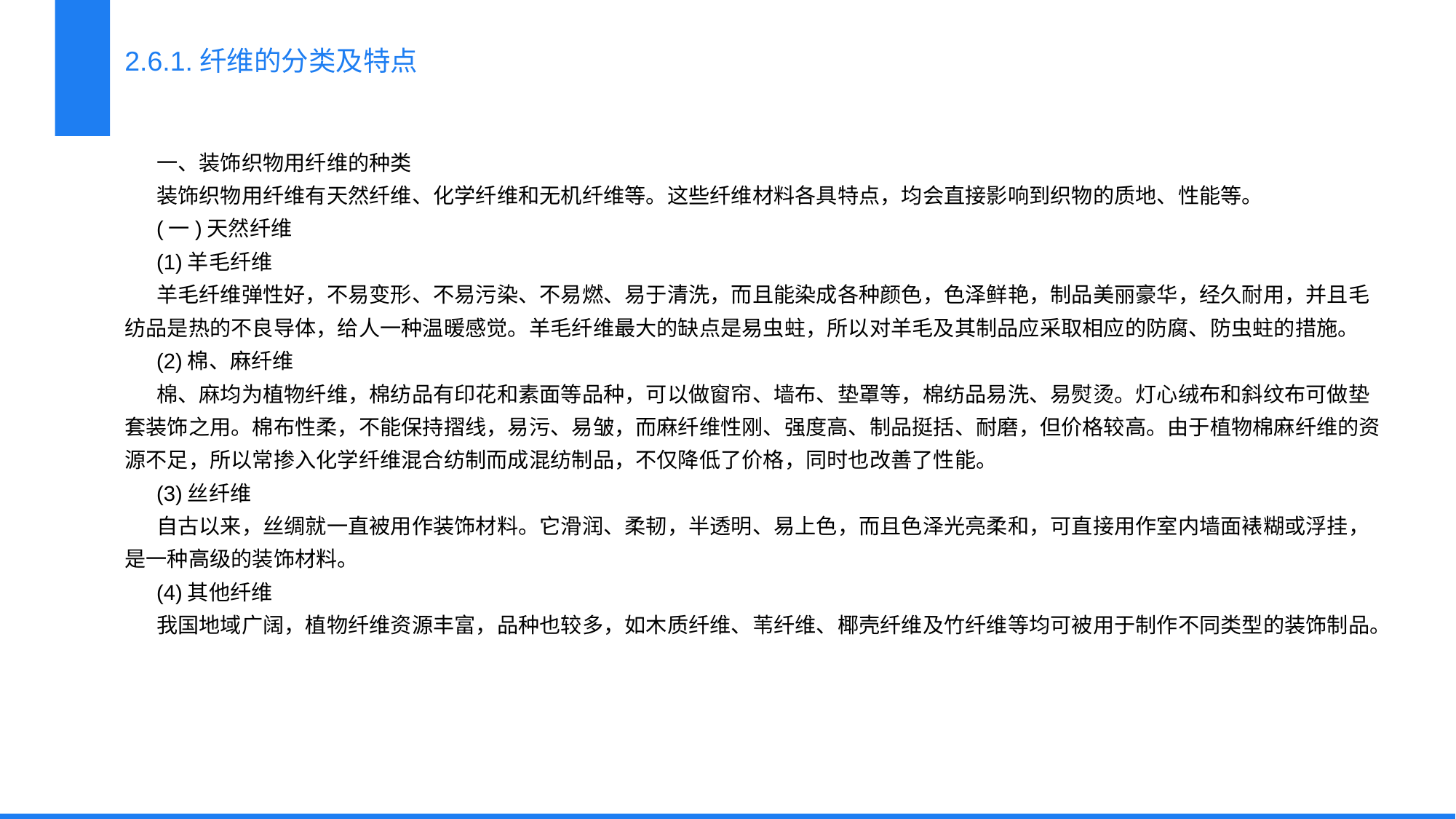

2.6.1.纤维的分类及特点

一、装饰织物用纤维的种类
装饰织物用纤维有天然纤维、化学纤维和无机纤维等。这些纤维材料各具特点，均会直接影响到织物的质地、性能等。
(一)天然纤维
(1)羊毛纤维
羊毛纤维弹性好，不易变形、不易污染、不易燃、易于清洗，而且能染成各种颜色，色泽鲜艳，制品美丽豪华，经久耐用，并且毛纺品是热的不良导体，给人一种温暖感觉。羊毛纤维最大的缺点是易虫蛀，所以对羊毛及其制品应采取相应的防腐、防虫蛀的措施。
(2)棉、麻纤维
棉、麻均为植物纤维，棉纺品有印花和素面等品种，可以做窗帘、墙布、垫罩等，棉纺品易洗、易熨烫。灯心绒布和斜纹布可做垫套装饰之用。棉布性柔，不能保持摺线，易污、易皱，而麻纤维性刚、强度高、制品挺括、耐磨，但价格较高。由于植物棉麻纤维的资源不足，所以常掺入化学纤维混合纺制而成混纺制品，不仅降低了价格，同时也改善了性能。
(3)丝纤维
自古以来，丝绸就一直被用作装饰材料。它滑润、柔韧，半透明、易上色，而且色泽光亮柔和，可直接用作室内墙面裱糊或浮挂，是一种高级的装饰材料。
(4)其他纤维
我国地域广阔，植物纤维资源丰富，品种也较多，如木质纤维、苇纤维、椰壳纤维及竹纤维等均可被用于制作不同类型的装饰制品。